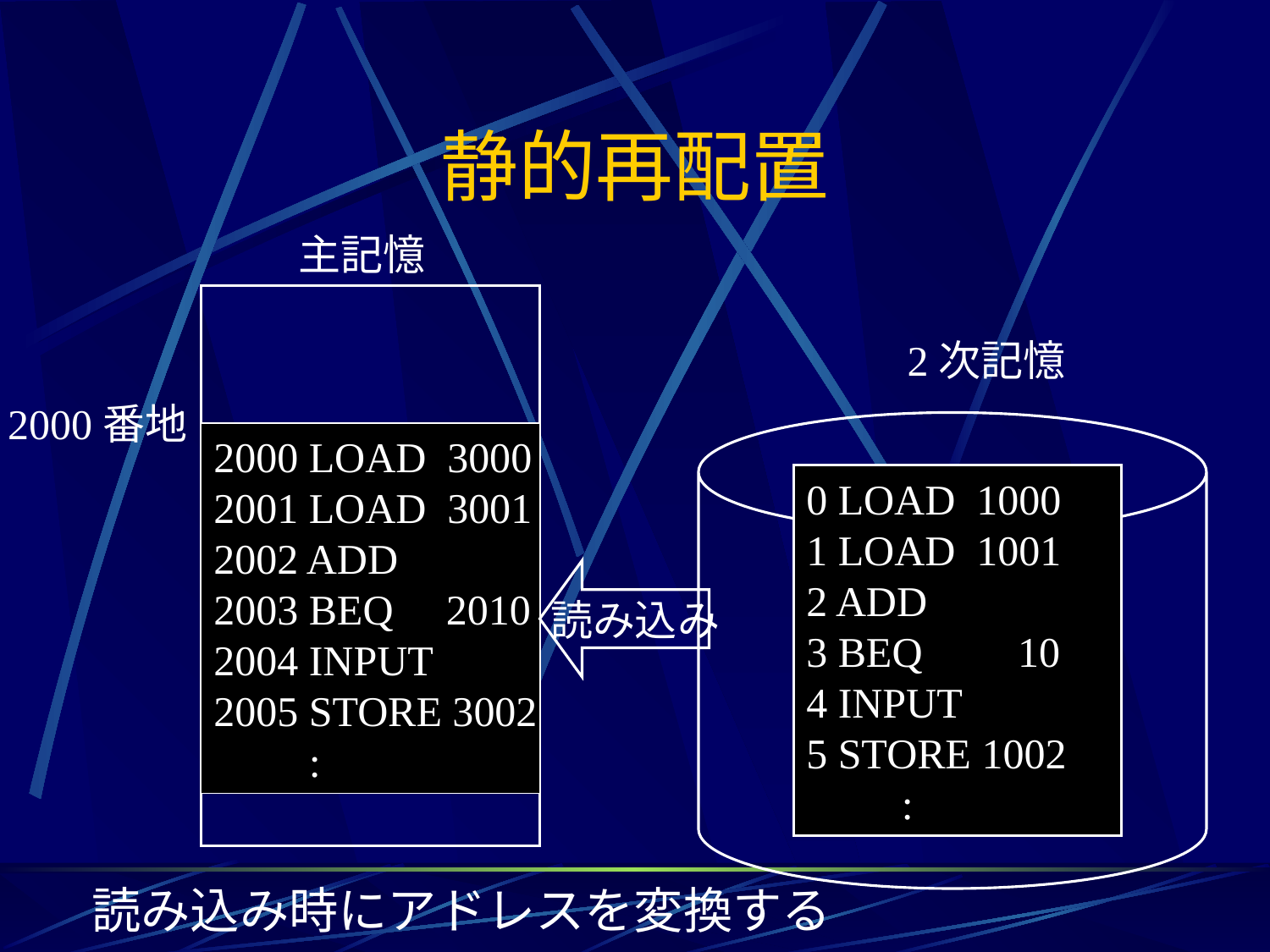

# 静的再配置
主記憶

2次記憶
2000番地

2000 LOAD  3000
2001 LOAD  3001
2002 ADD
2003 BEQ     2010
2004 INPUT
2005 STORE 3002
         :
読み込み
0 LOAD  1000
1 LOAD  1001
2 ADD
3 BEQ         10
4 INPUT
5 STORE 1002
         :
読み込み時にアドレスを変換する